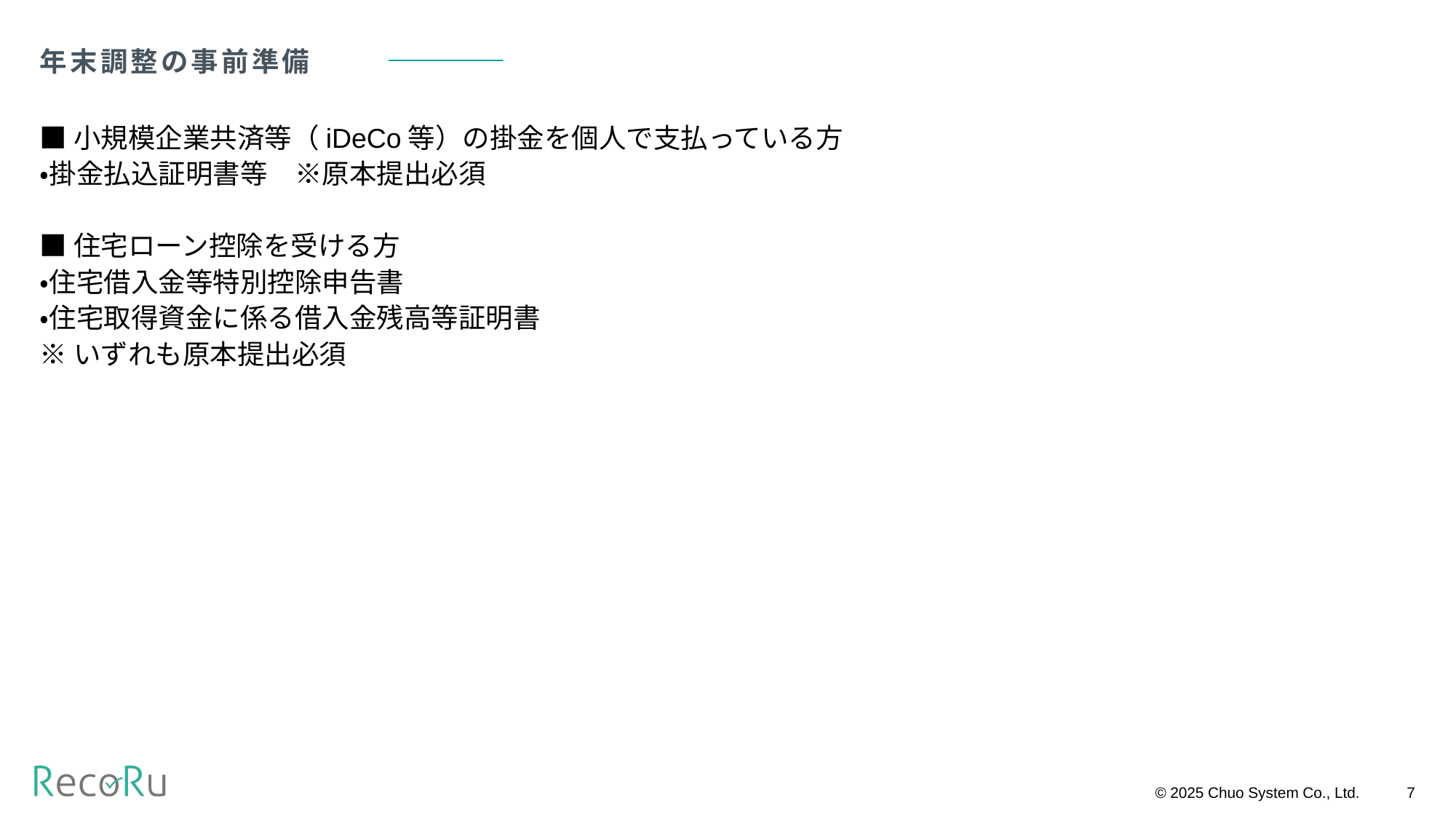

年末調整の事前準備
■小規模企業共済等（iDeCo等）の掛金を個人で支払っている方
・掛金払込証明書等　※原本提出必須

■住宅ローン控除を受ける方
・住宅借入金等特別控除申告書
・住宅取得資金に係る借入金残高等証明書
※いずれも原本提出必須